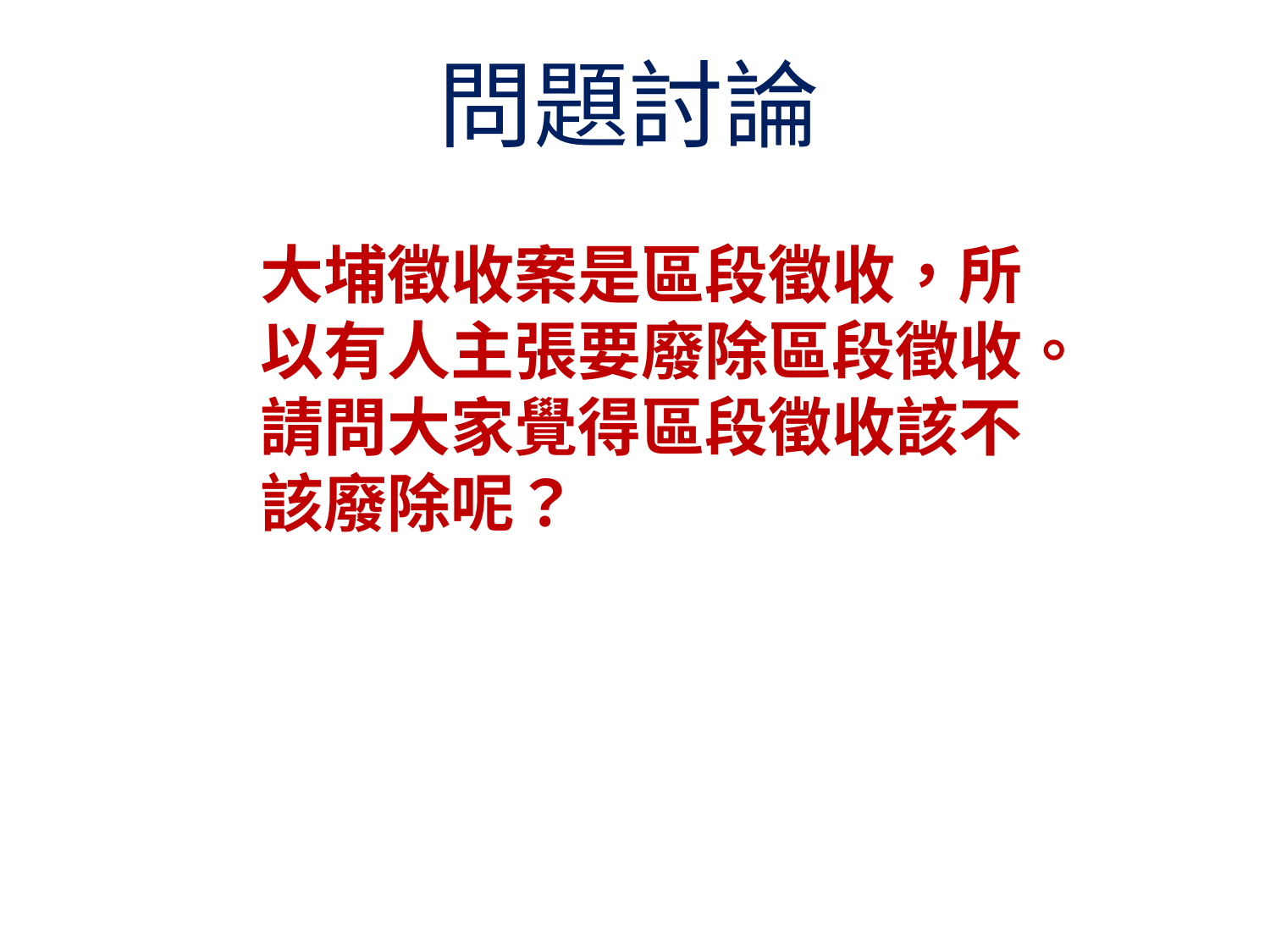

# 問題討論
大埔徵收案是區段徵收，所以有人主張要廢除區段徵收。請問大家覺得區段徵收該不該廢除呢？